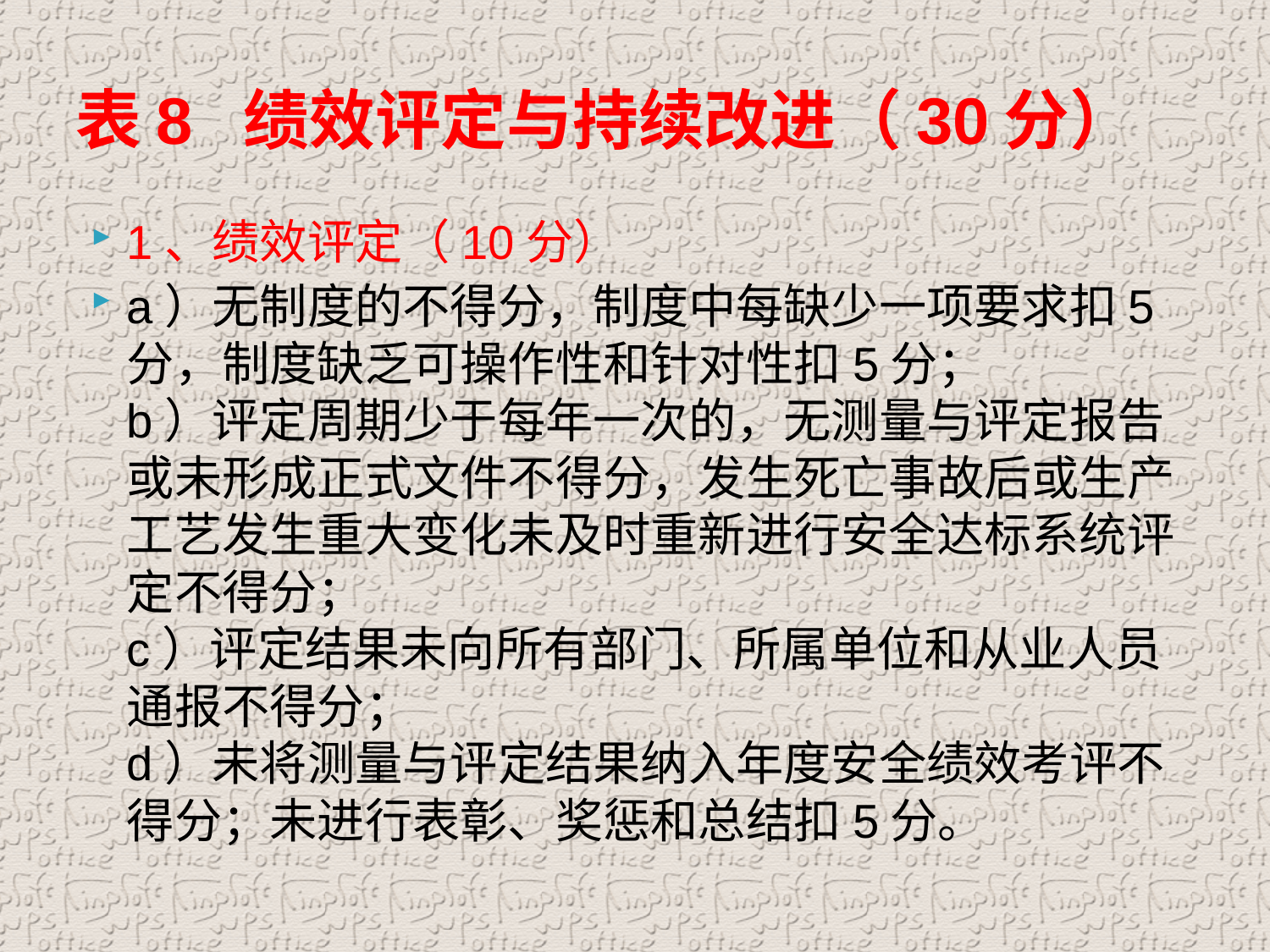

# 表8  绩效评定与持续改进（30分）
1、绩效评定（10分）
a）无制度的不得分，制度中每缺少一项要求扣5分，制度缺乏可操作性和针对性扣5分；
b）评定周期少于每年一次的，无测量与评定报告或未形成正式文件不得分，发生死亡事故后或生产工艺发生重大变化未及时重新进行安全达标系统评定不得分；
c）评定结果未向所有部门、所属单位和从业人员通报不得分；
d）未将测量与评定结果纳入年度安全绩效考评不得分；未进行表彰、奖惩和总结扣5分。